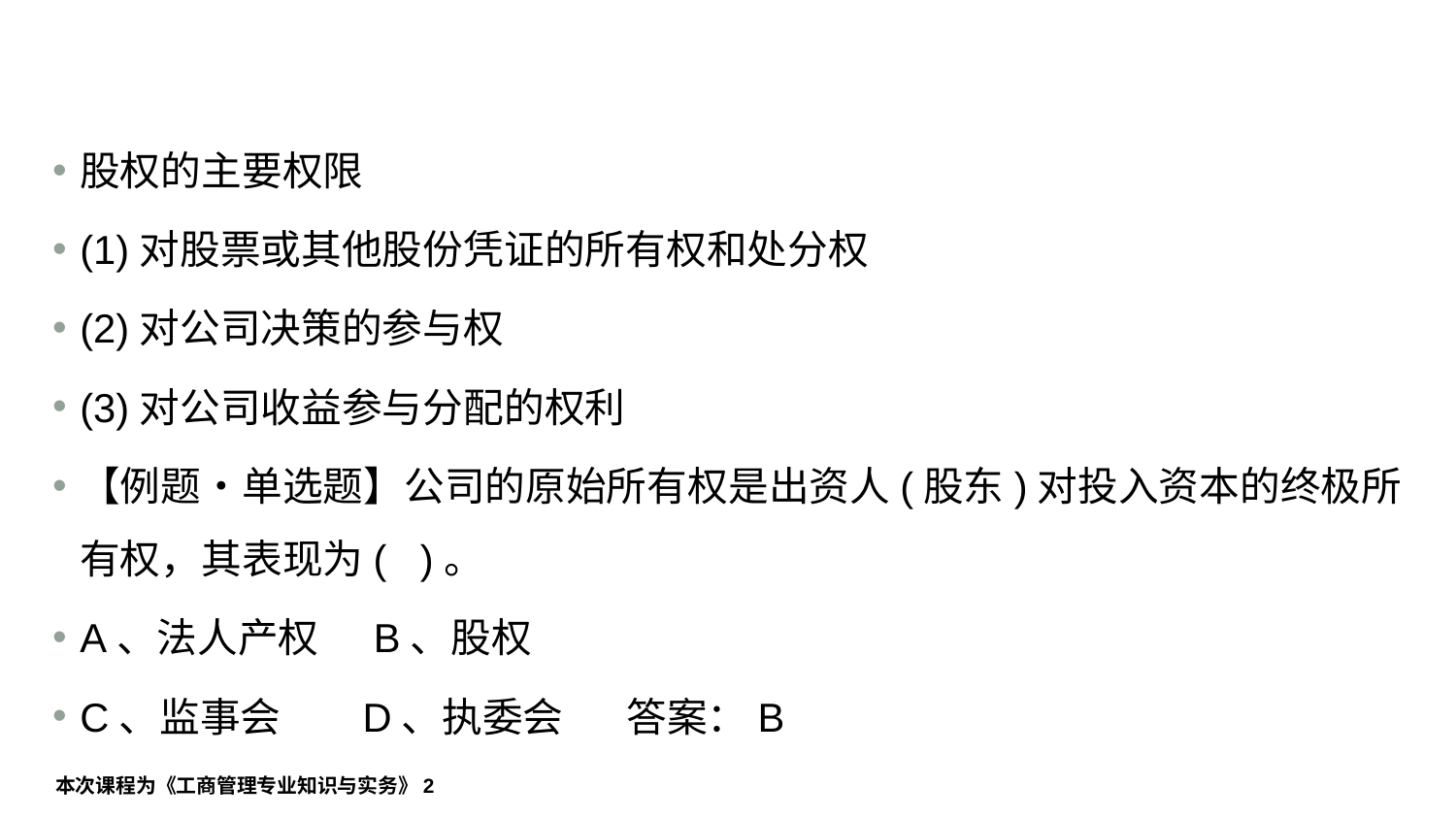

#
股权的主要权限
(1)对股票或其他股份凭证的所有权和处分权
(2)对公司决策的参与权
(3)对公司收益参与分配的权利
【例题•单选题】公司的原始所有权是出资人(股东)对投入资本的终极所有权，其表现为(   )。
A、法人产权     B、股权
C、监事会        D、执委会       答案：B